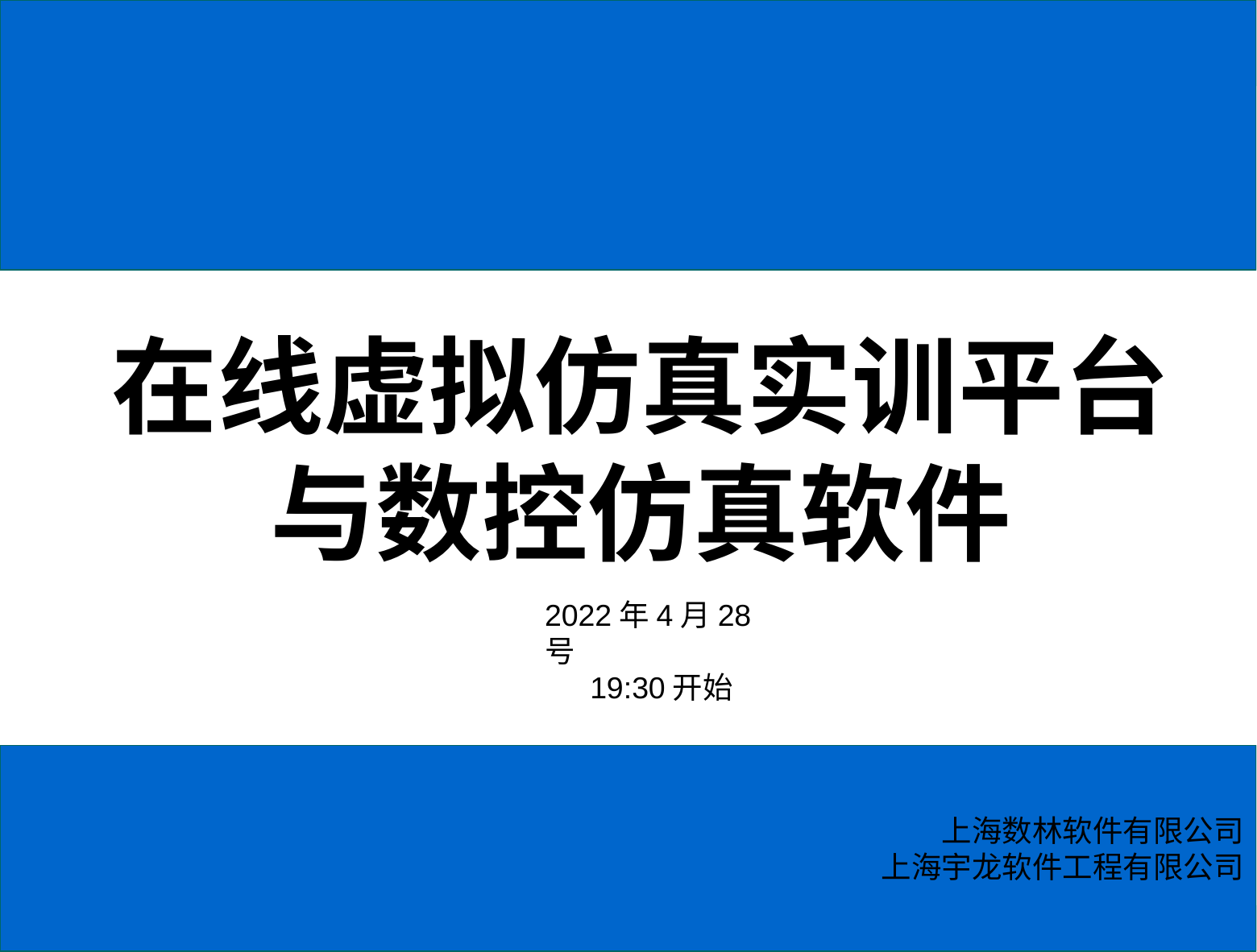

在线虚拟仿真实训平台与数控仿真软件
2022年4月28号
19:30开始
上海数林软件有限公司
上海宇龙软件工程有限公司